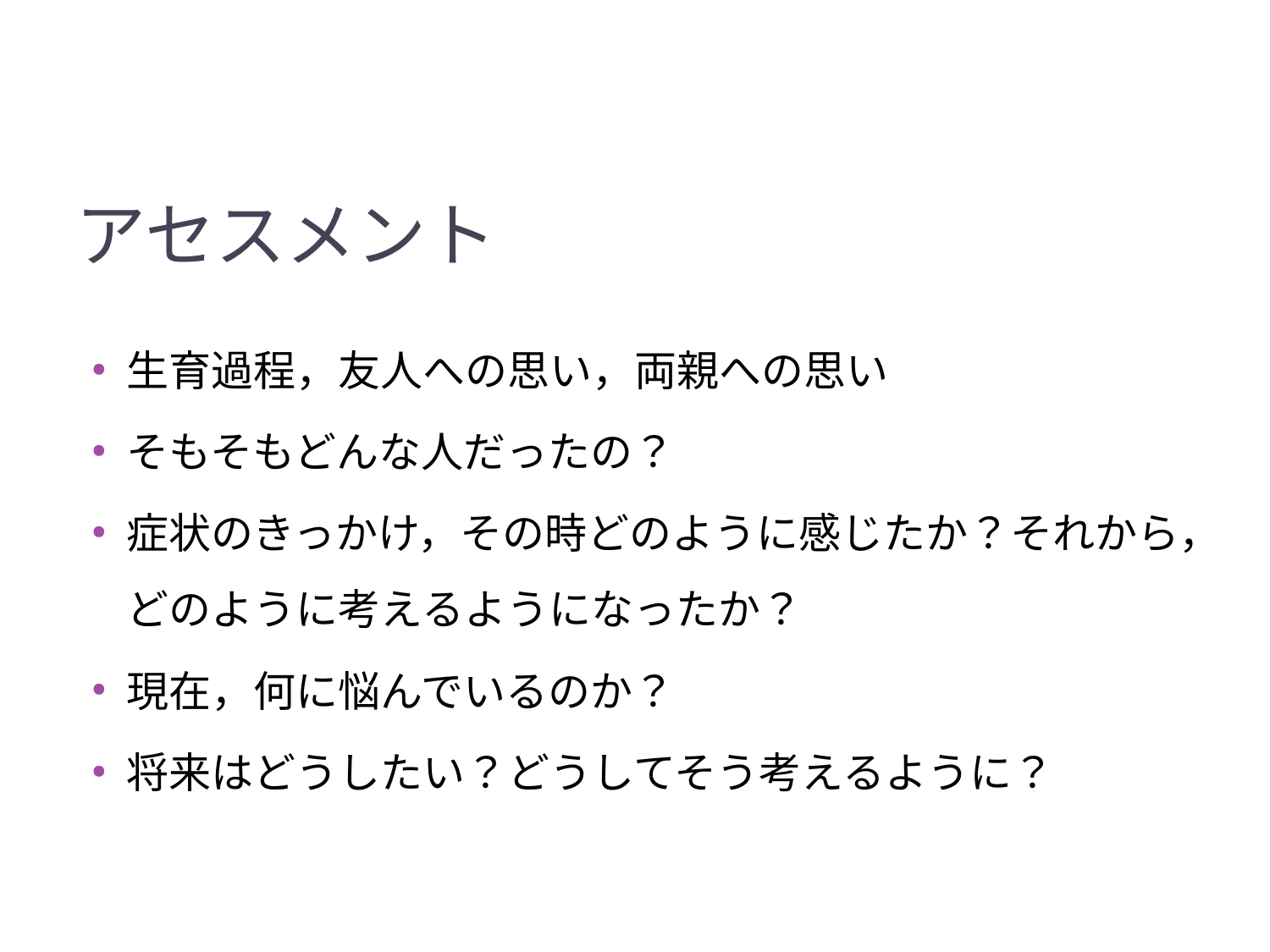

# アセスメント
生育過程，友人への思い，両親への思い
そもそもどんな人だったの？
症状のきっかけ，その時どのように感じたか？それから，どのように考えるようになったか？
現在，何に悩んでいるのか？
将来はどうしたい？どうしてそう考えるように？